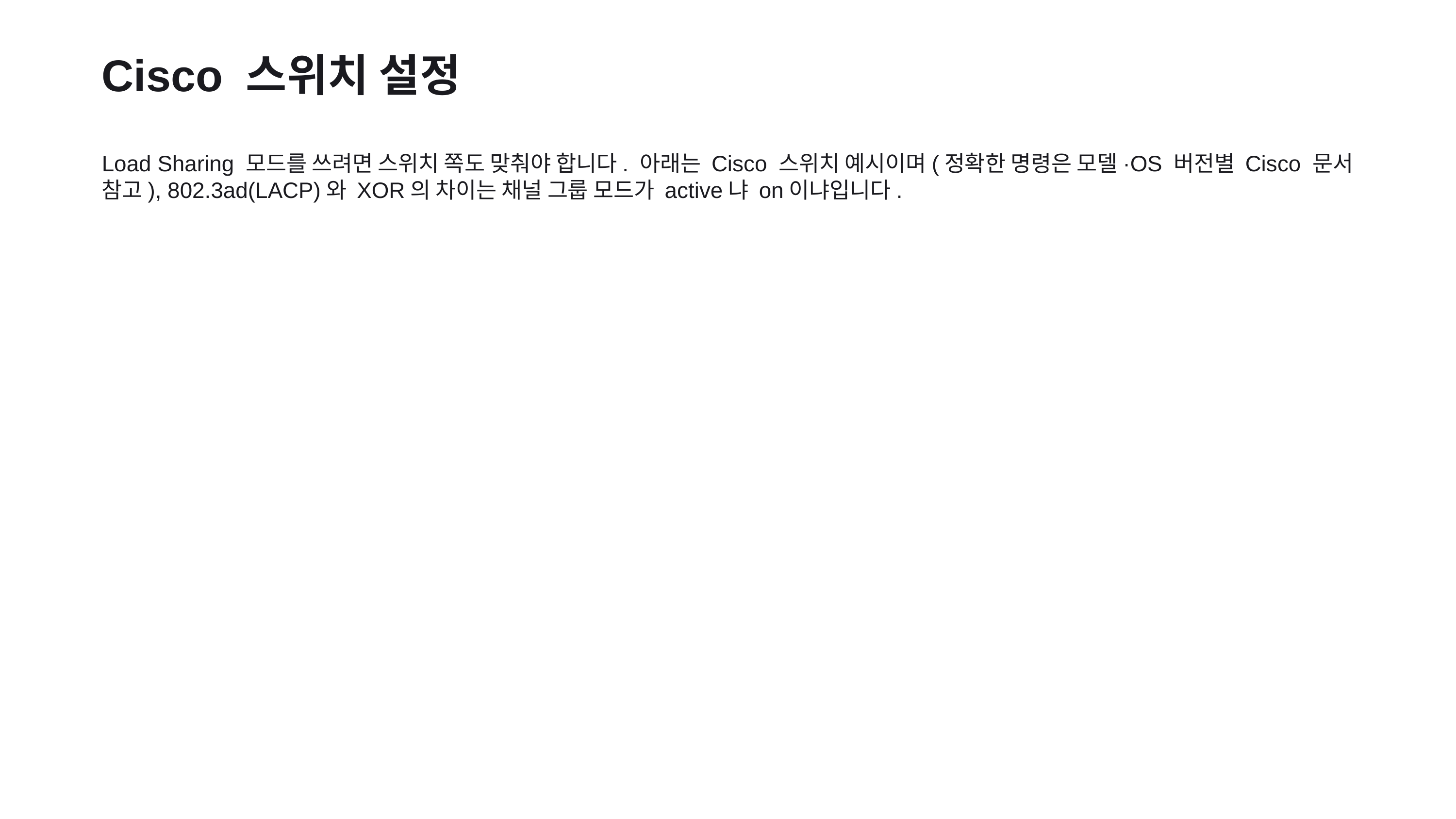

Cisco 스위치 설정
Load Sharing 모드를 쓰려면 스위치 쪽도 맞춰야 합니다. 아래는 Cisco 스위치 예시이며(정확한 명령은 모델·OS 버전별 Cisco 문서 참고), 802.3ad(LACP)와 XOR의 차이는 채널 그룹 모드가 active냐 on이냐입니다.